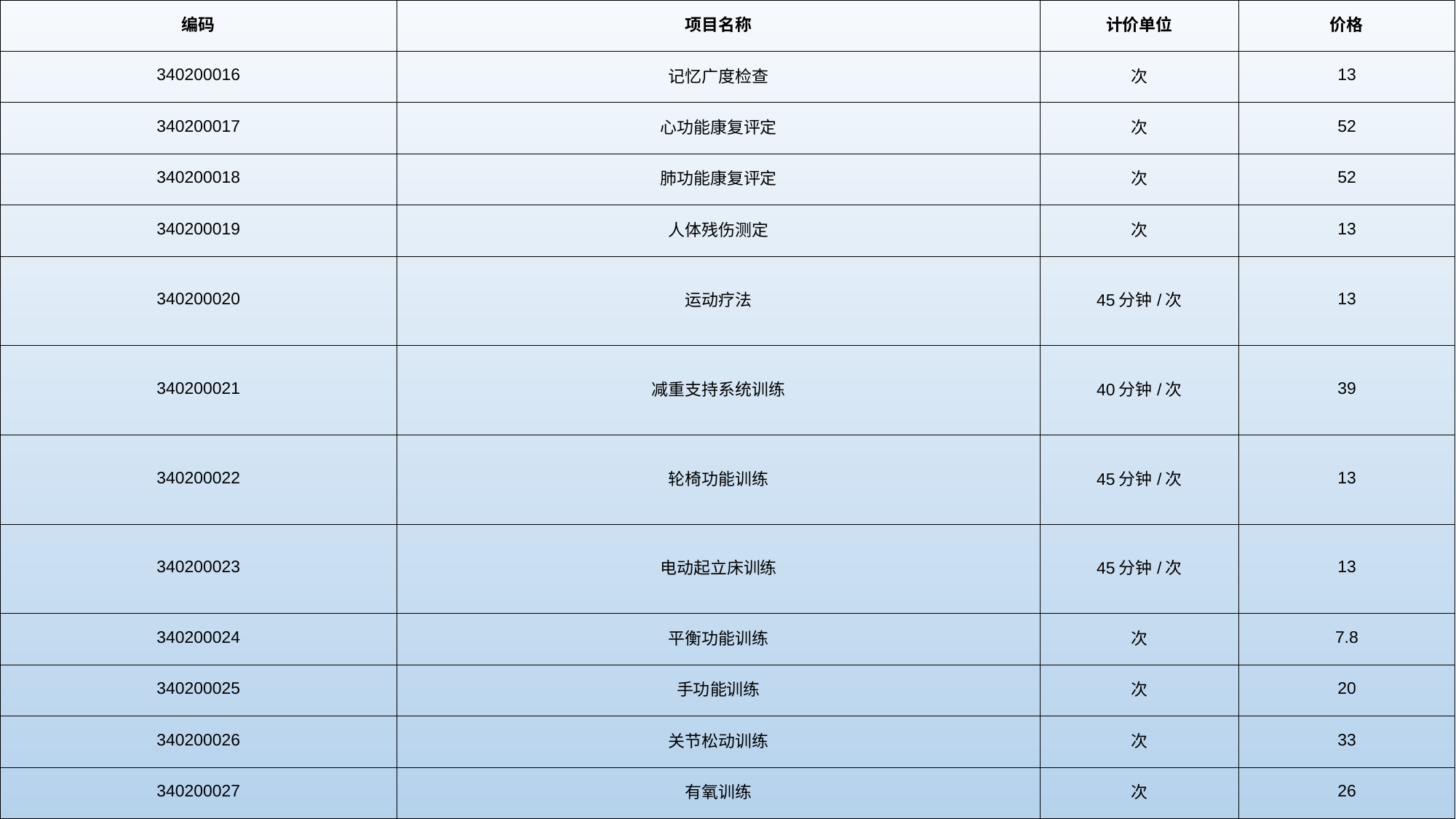

| 编码 | 项目名称 | 计价单位 | 价格 |
| --- | --- | --- | --- |
| 340200016 | 记忆广度检查 | 次 | 13 |
| 340200017 | 心功能康复评定 | 次 | 52 |
| 340200018 | 肺功能康复评定 | 次 | 52 |
| 340200019 | 人体残伤测定 | 次 | 13 |
| 340200020 | 运动疗法 | 45分钟/次 | 13 |
| 340200021 | 减重支持系统训练 | 40分钟/次 | 39 |
| 340200022 | 轮椅功能训练 | 45分钟/次 | 13 |
| 340200023 | 电动起立床训练 | 45分钟/次 | 13 |
| 340200024 | 平衡功能训练 | 次 | 7.8 |
| 340200025 | 手功能训练 | 次 | 20 |
| 340200026 | 关节松动训练 | 次 | 33 |
| 340200027 | 有氧训练 | 次 | 26 |